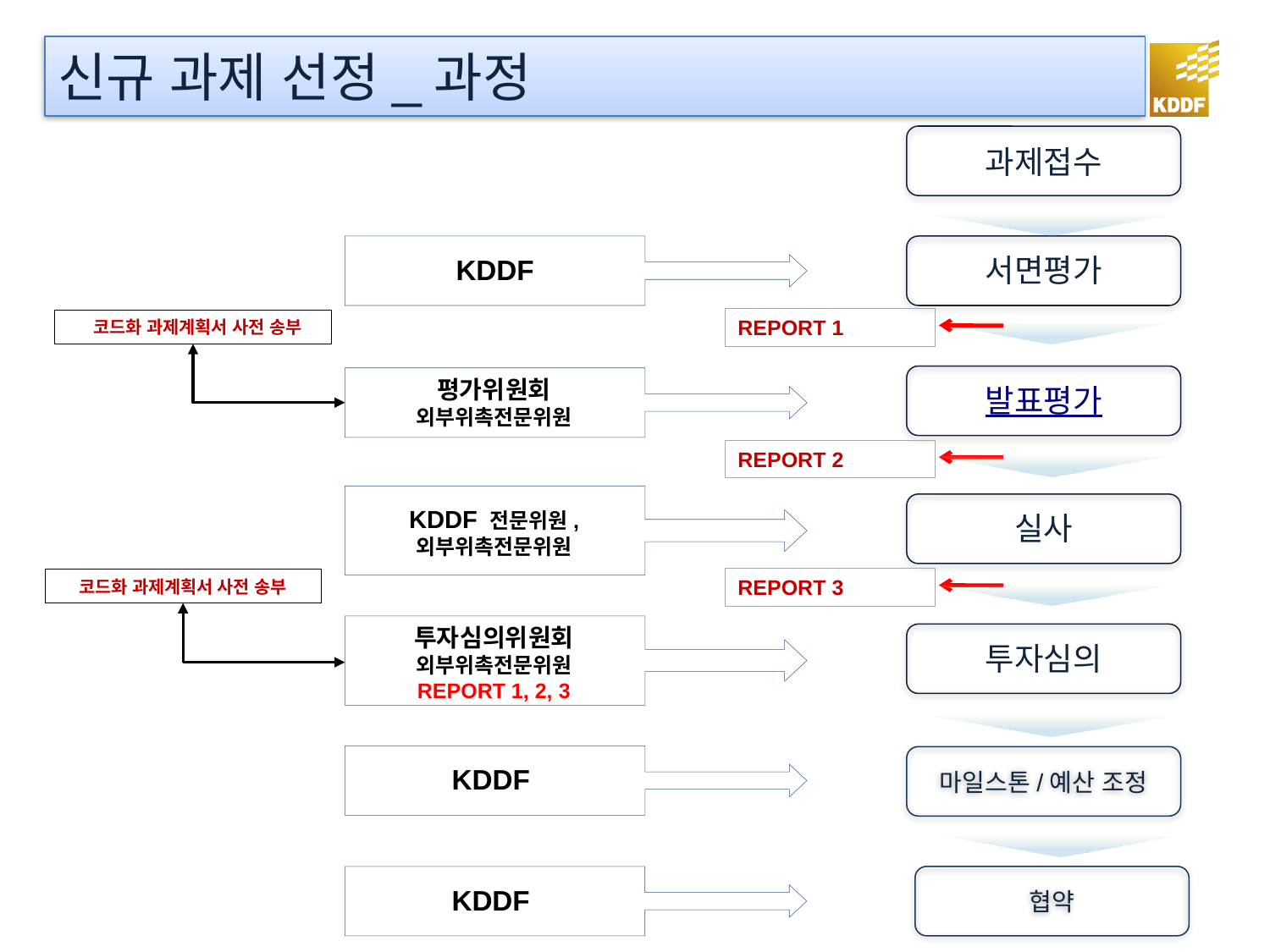

# 신규 과제 선정_과정

과제접수

서면평가
KDDF
REPORT 1
 코드화 과제계획서 사전 송부

평가위원회
외부위촉전문위원
발표평가
REPORT 2

KDDF 전문위원,
외부위촉전문위원
실사
REPORT 3
코드화 과제계획서 사전 송부

투자심의위원회
외부위촉전문위원
REPORT 1, 2, 3

투자심의

마일스톤/예산 조정
KDDF

협약
KDDF